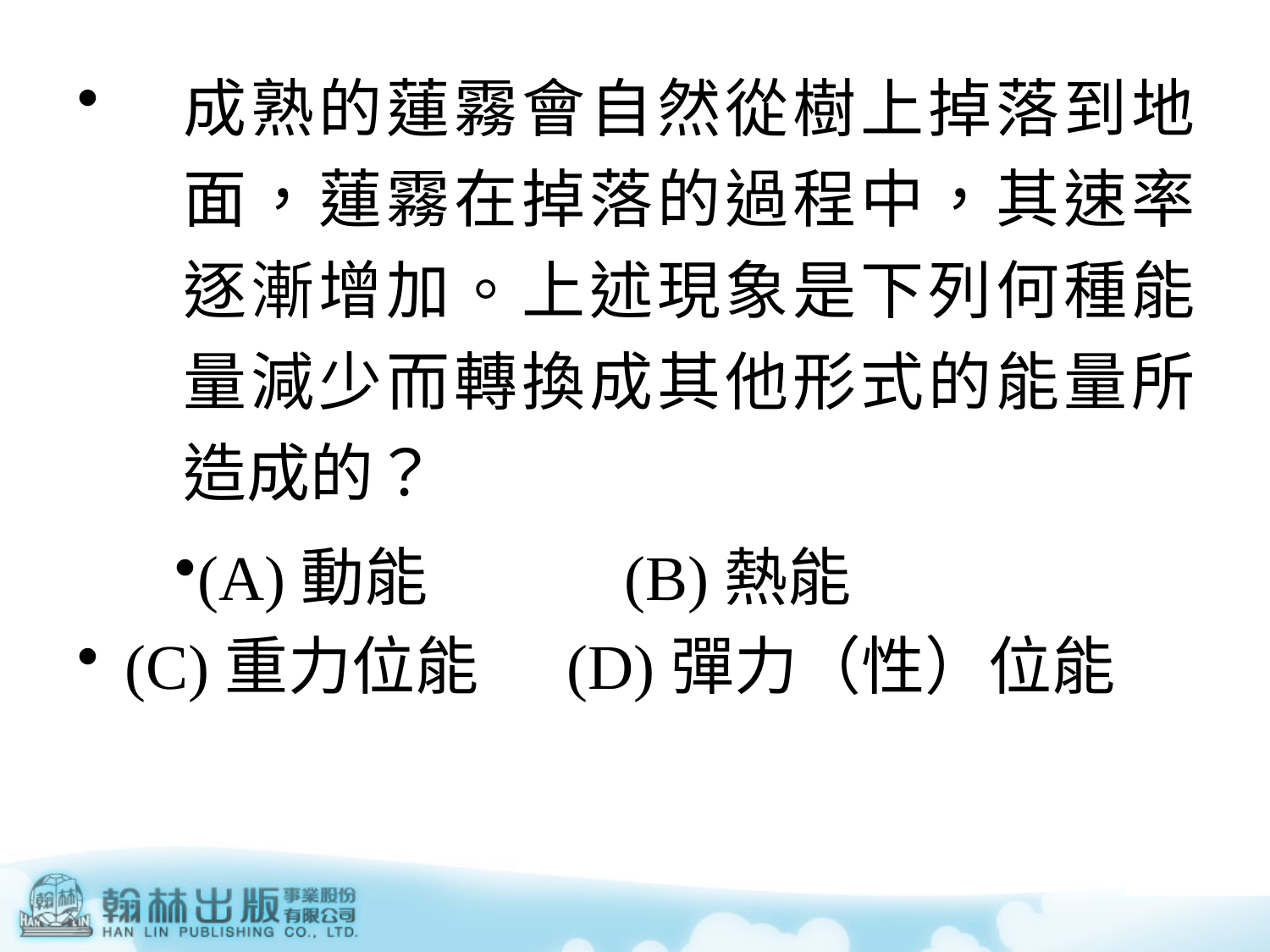

成熟的蓮霧會自然從樹上掉落到地面，蓮霧在掉落的過程中，其速率逐漸增加。上述現象是下列何種能量減少而轉換成其他形式的能量所造成的？
(A)動能		(B)熱能
(C)重力位能	(D)彈力（性）位能